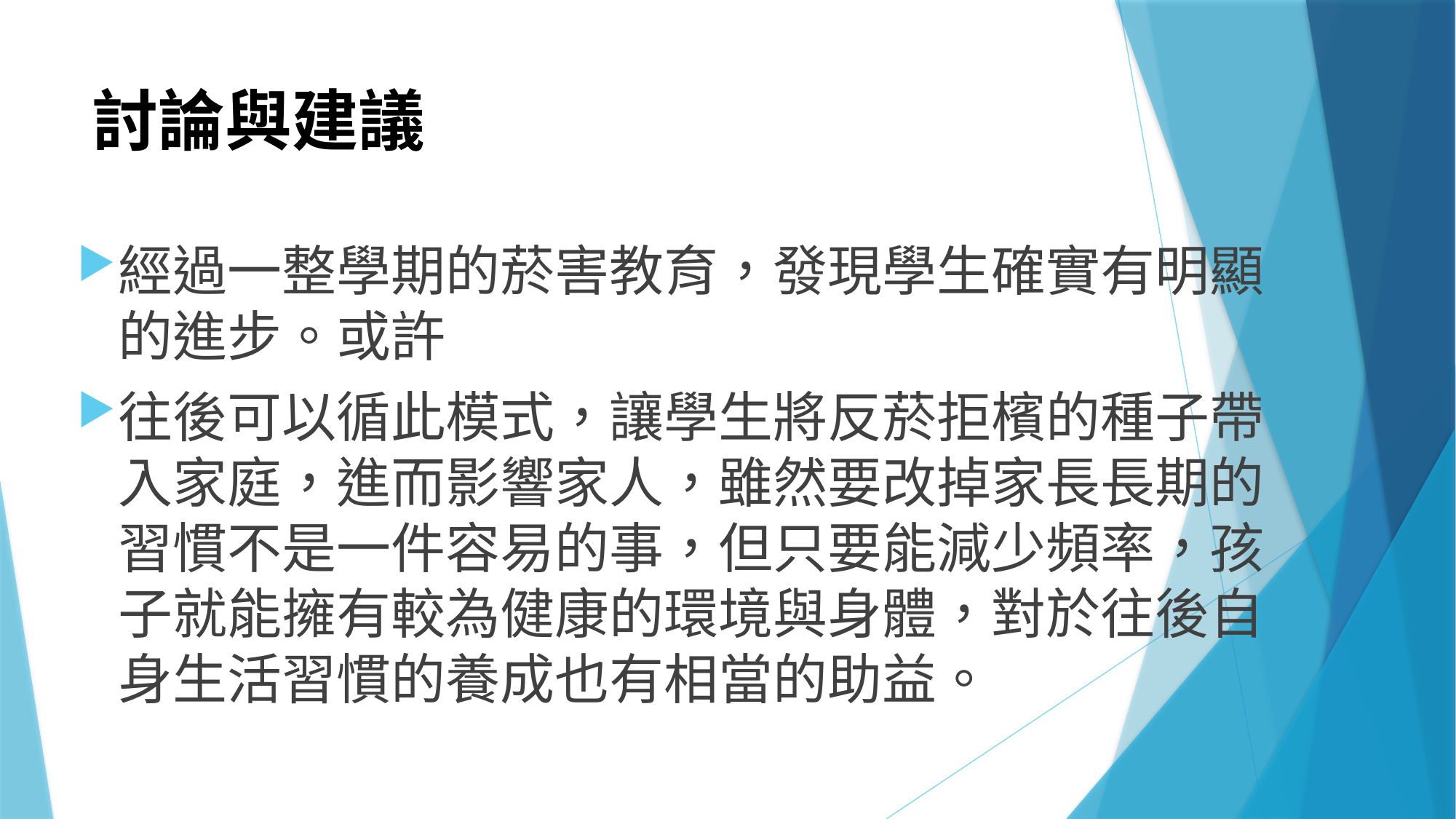

# 討論與建議
經過一整學期的菸害教育，發現學生確實有明顯的進步。或許
往後可以循此模式，讓學生將反菸拒檳的種子帶入家庭，進而影響家人，雖然要改掉家長長期的習慣不是一件容易的事，但只要能減少頻率，孩子就能擁有較為健康的環境與身體，對於往後自身生活習慣的養成也有相當的助益。